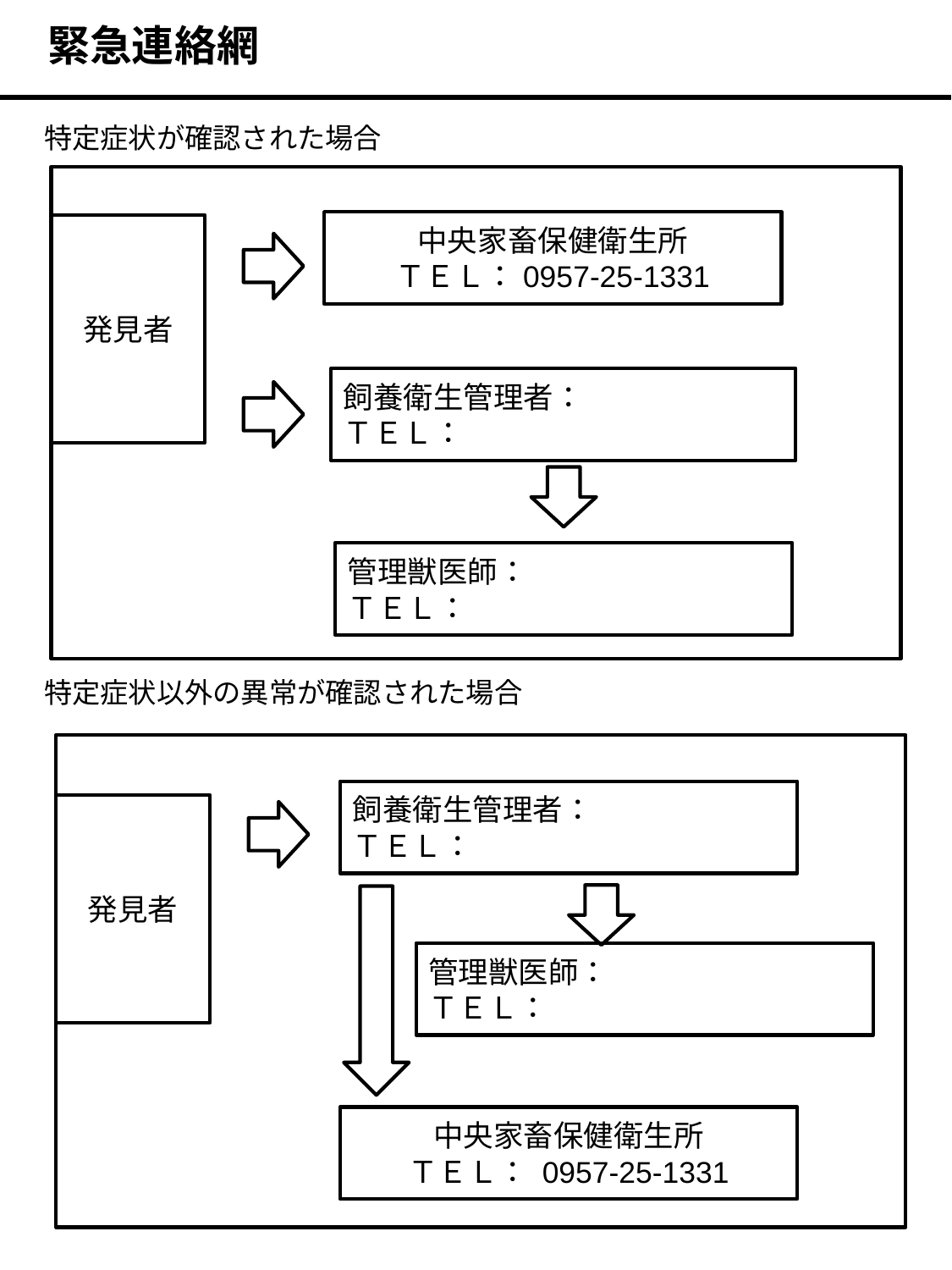

緊急連絡網
特定症状が確認された場合

中央家畜保健衛生所
ＴＥＬ：0957-25-1331
発見者

飼養衛生管理者：
ＴＥＬ：

管理獣医師：
ＴＥＬ：
特定症状以外の異常が確認された場合

飼養衛生管理者：
ＴＥＬ：
発見者

管理獣医師：
ＴＥＬ：

中央家畜保健衛生所
ＴＥＬ： 0957-25-1331